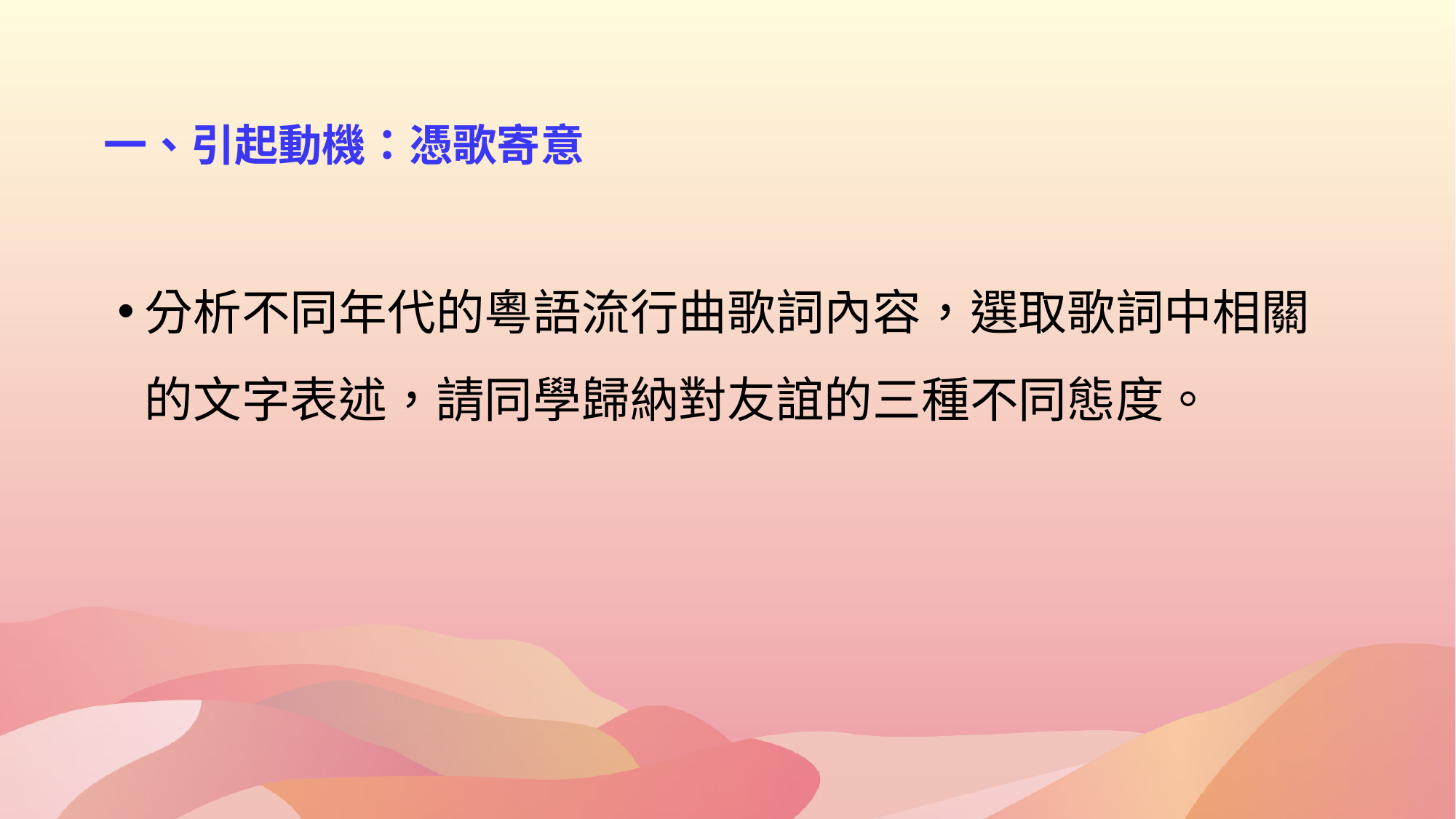

# 一、引起動機：憑歌寄意
分析不同年代的粵語流行曲歌詞內容，選取歌詞中相關的文字表述，請同學歸納對友誼的三種不同態度。